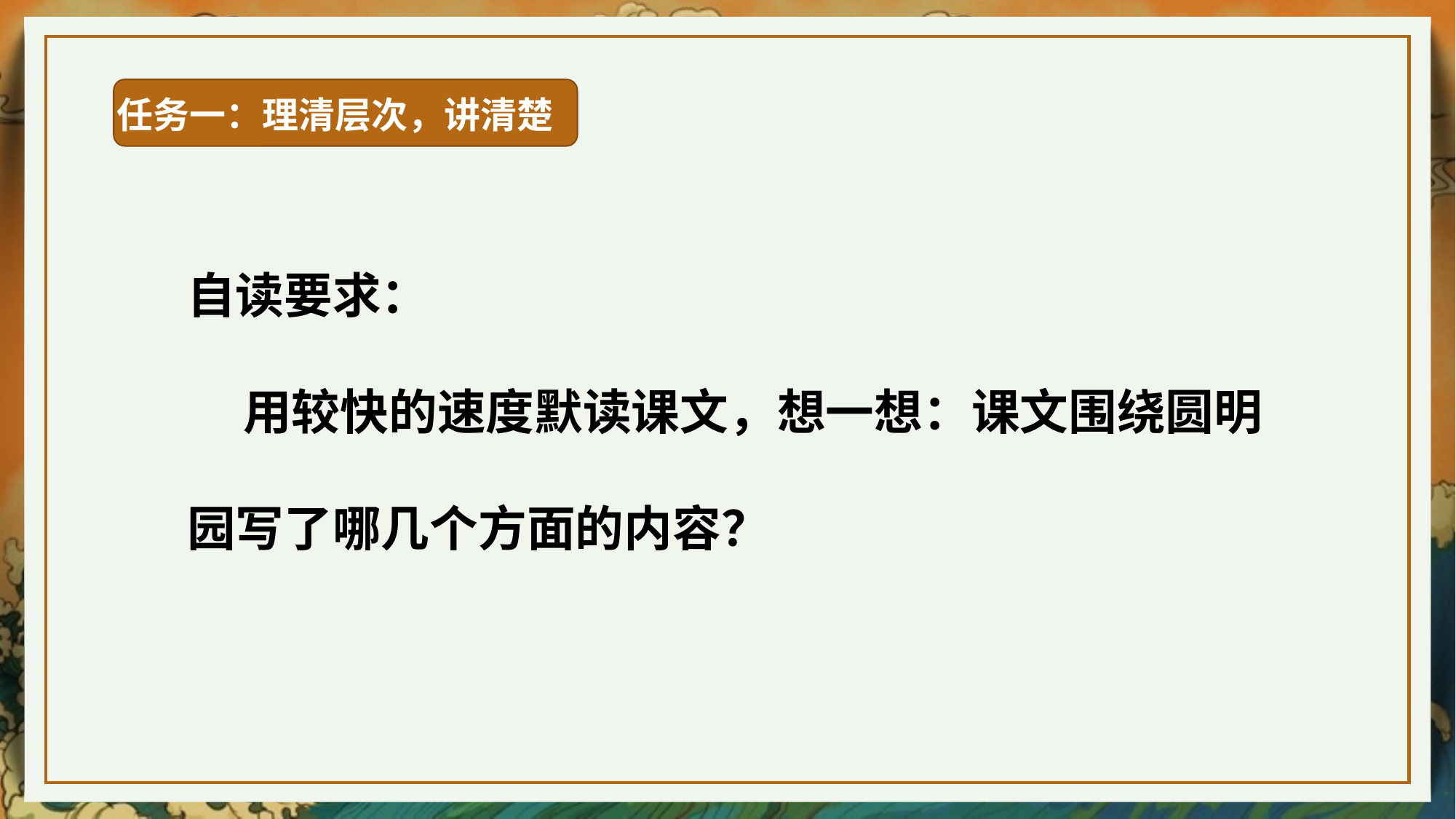

任务一：理清层次，讲清楚
自读要求：
    用较快的速度默读课文，想一想：课文围绕圆明园写了哪几个方面的内容？